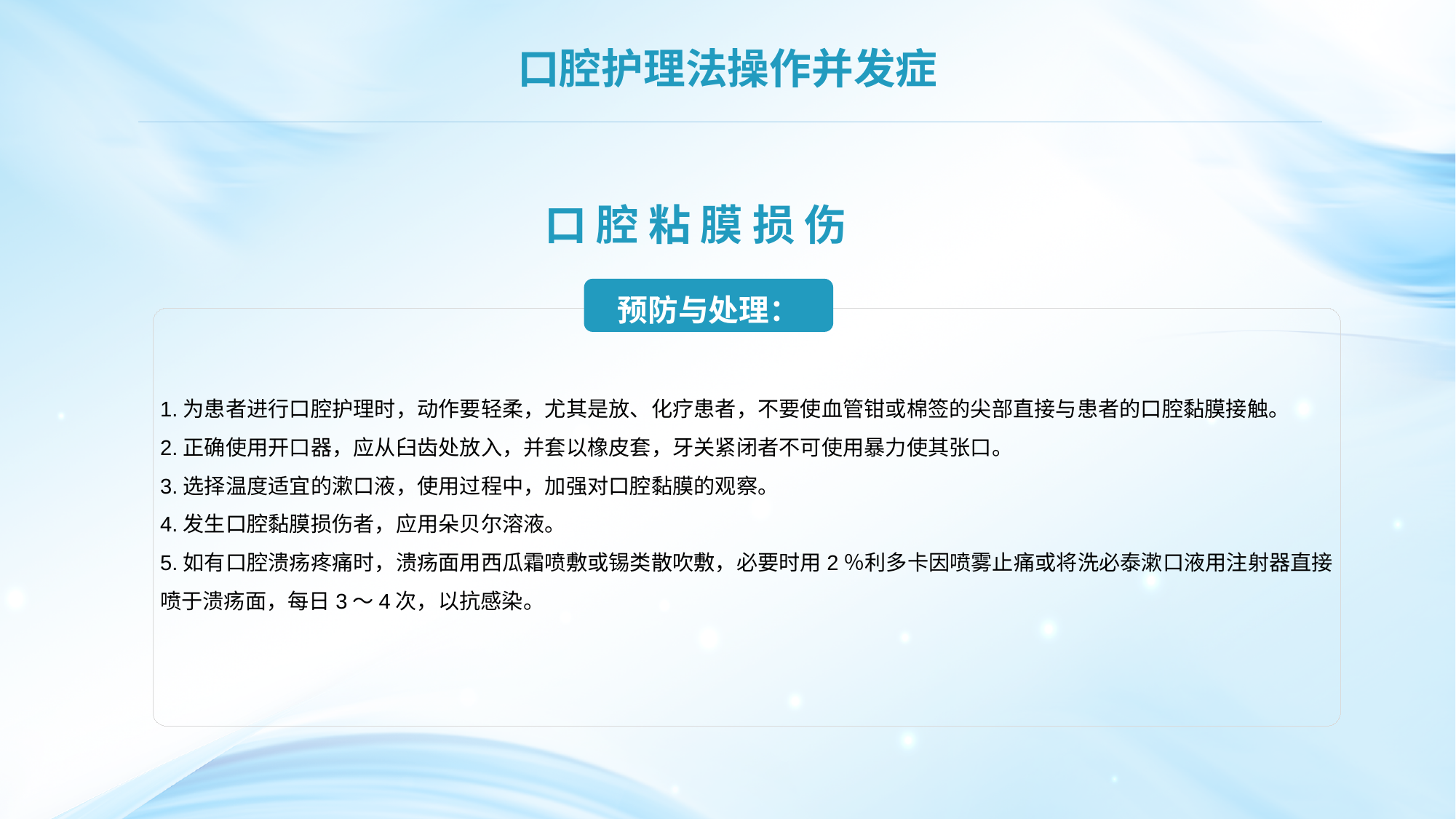

口腔护理法操作并发症
口 腔 粘 膜 损 伤
预防与处理：
1.为患者进行口腔护理时，动作要轻柔，尤其是放、化疗患者，不要使血管钳或棉签的尖部直接与患者的口腔黏膜接触。
2.正确使用开口器，应从臼齿处放入，并套以橡皮套，牙关紧闭者不可使用暴力使其张口。
3.选择温度适宜的漱口液，使用过程中，加强对口腔黏膜的观察。
4.发生口腔黏膜损伤者，应用朵贝尔溶液。
5.如有口腔溃疡疼痛时，溃疡面用西瓜霜喷敷或锡类散吹敷，必要时用2％利多卡因喷雾止痛或将洗必泰漱口液用注射器直接喷于溃疡面，每日3～4次，以抗感染。